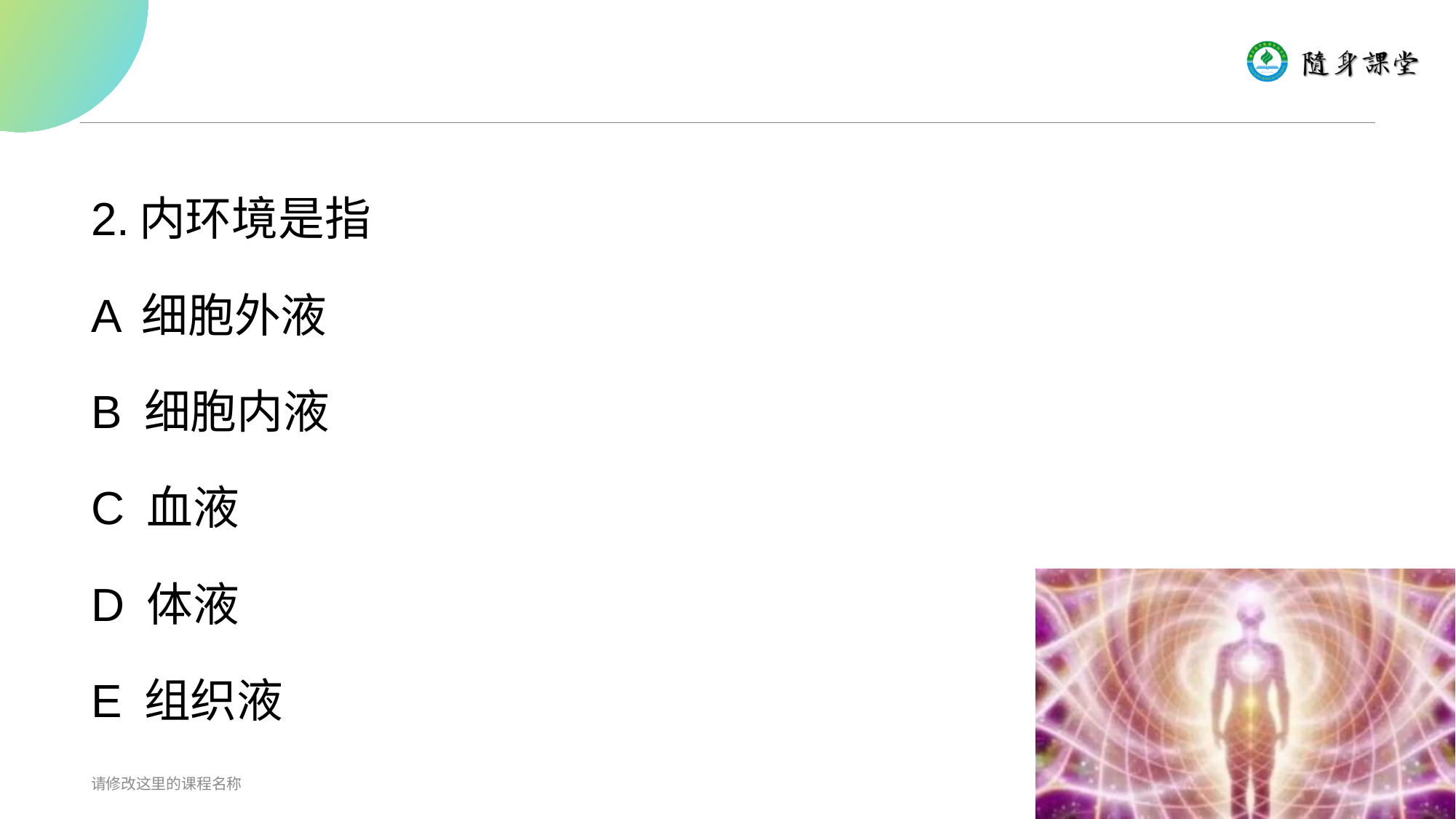

#
2.内环境是指
A 细胞外液
B 细胞内液
C 血液
D 体液
E 组织液
请修改这里的课程名称
42